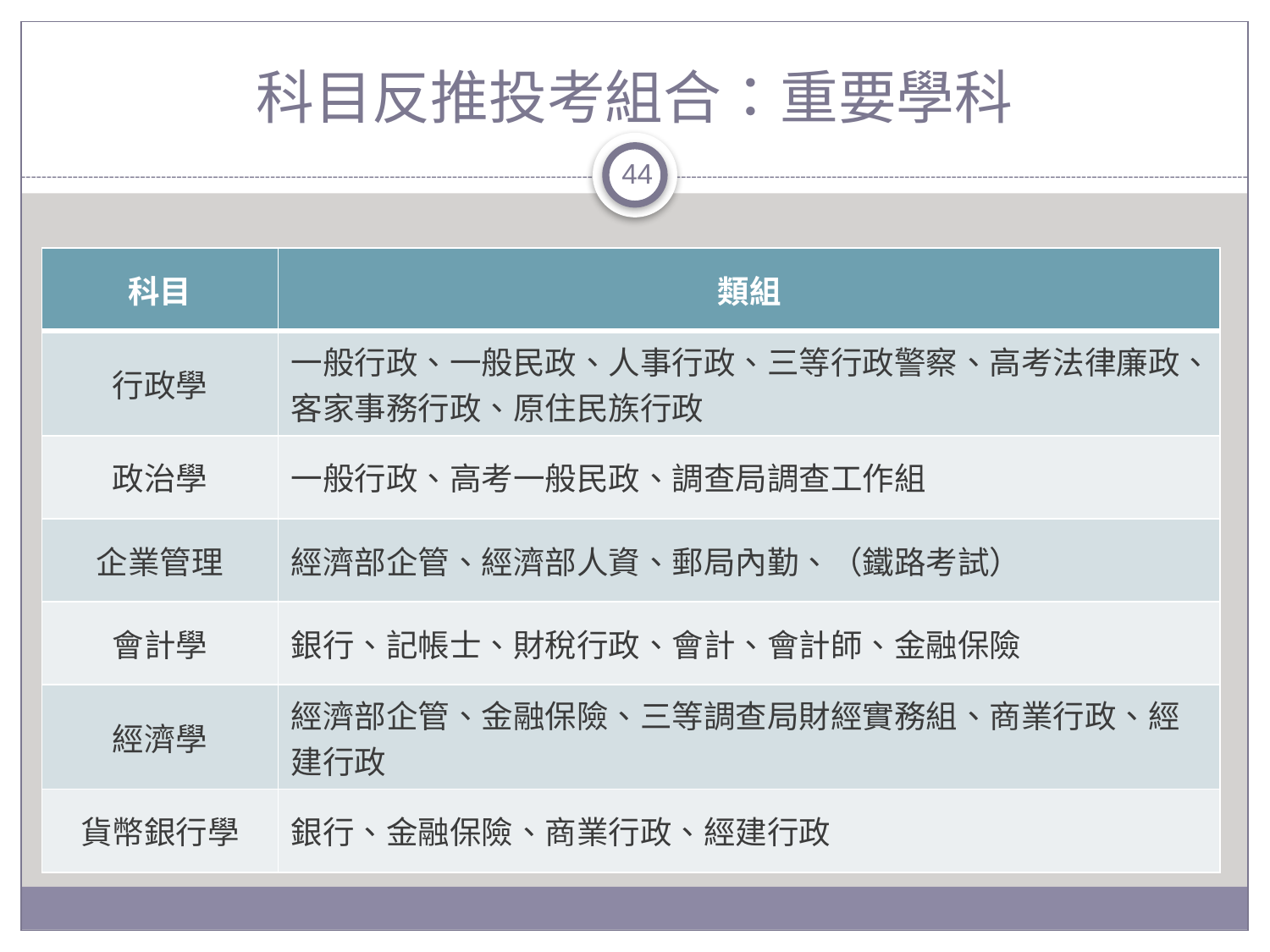

# 科目反推投考組合：重要學科
44
| 科目 | 類組 |
| --- | --- |
| 行政學 | 一般行政、一般民政、人事行政、三等行政警察、高考法律廉政、客家事務行政、原住民族行政 |
| 政治學 | 一般行政、高考一般民政、調查局調查工作組 |
| 企業管理 | 經濟部企管、經濟部人資、郵局內勤、（鐵路考試） |
| 會計學 | 銀行、記帳士、財稅行政、會計、會計師、金融保險 |
| 經濟學 | 經濟部企管、金融保險、三等調查局財經實務組、商業行政、經建行政 |
| 貨幣銀行學 | 銀行、金融保險、商業行政、經建行政 |